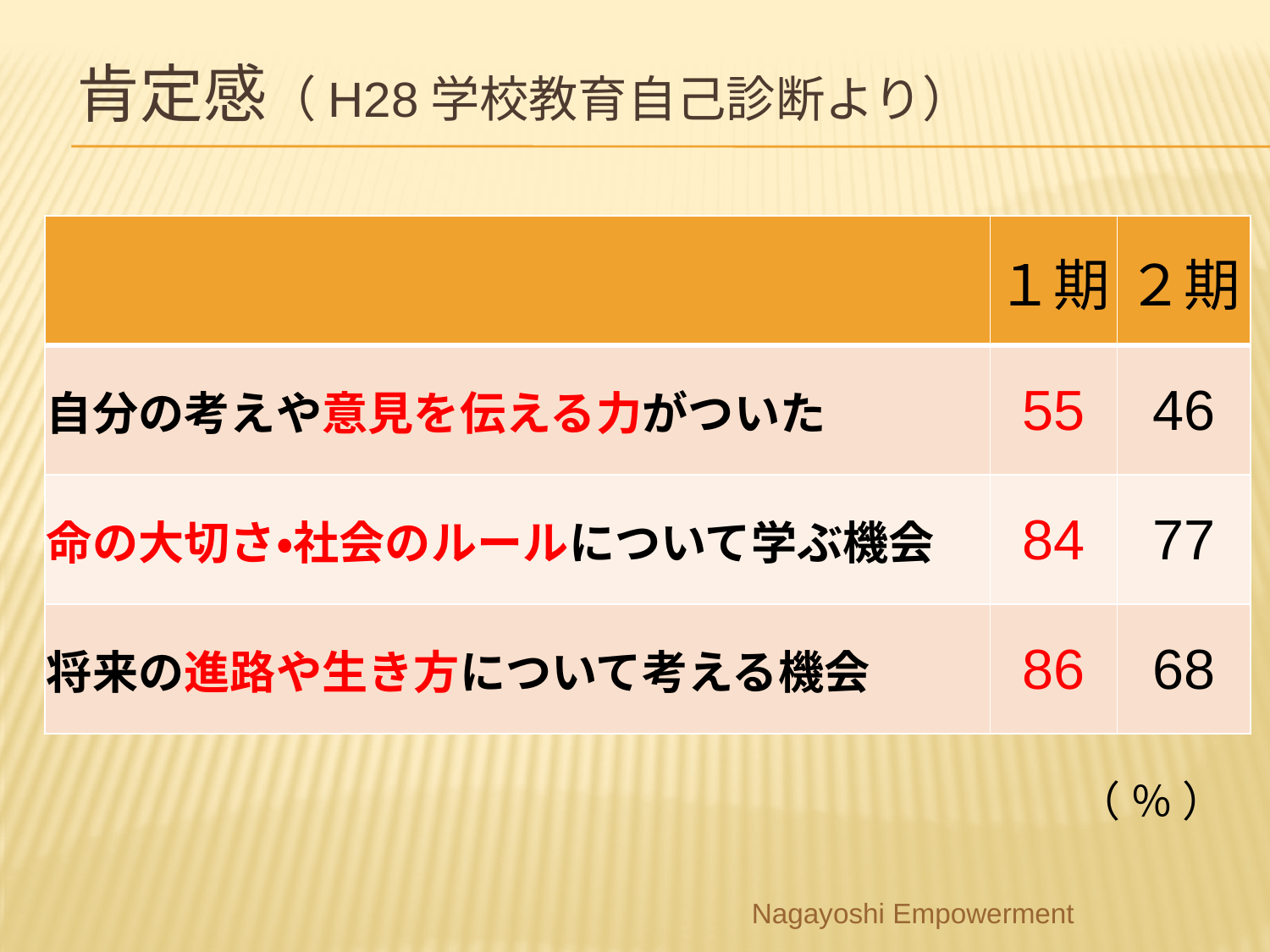

# 肯定感（h28学校教育自己診断より）
|  | １期 | ２期 |
| --- | --- | --- |
| 自分の考えや意見を伝える力がついた | 55 | 46 |
| 命の大切さ・社会のルールについて学ぶ機会 | 84 | 77 |
| 将来の進路や生き方について考える機会 | 86 | 68 |
（ ％ ）